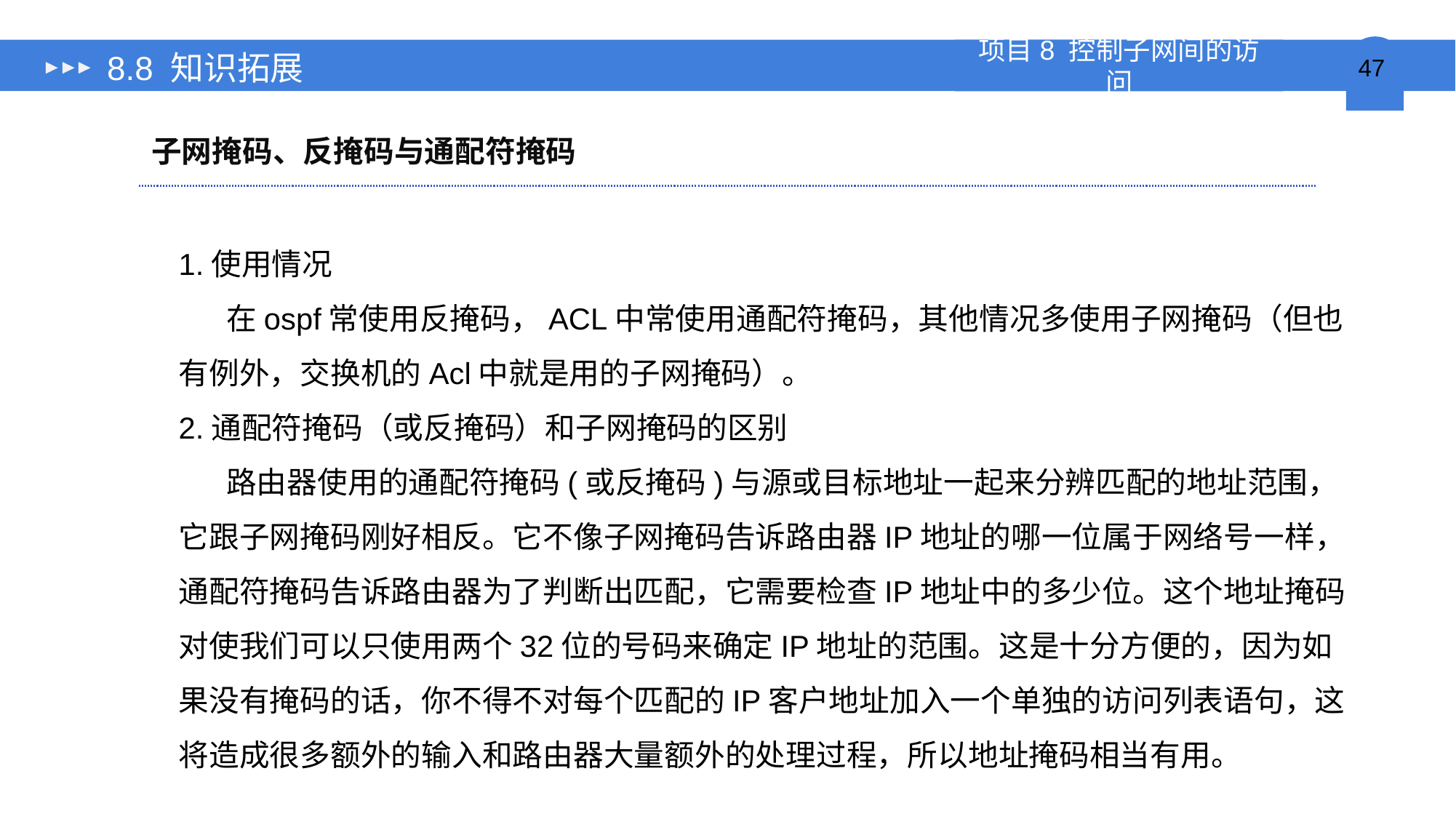

# 8.8 知识拓展
子网掩码、反掩码与通配符掩码

1.使用情况
      在ospf常使用反掩码，ACL中常使用通配符掩码，其他情况多使用子网掩码（但也有例外，交换机的Acl中就是用的子网掩码）。
2.通配符掩码（或反掩码）和子网掩码的区别
      路由器使用的通配符掩码(或反掩码)与源或目标地址一起来分辨匹配的地址范围，它跟子网掩码刚好相反。它不像子网掩码告诉路由器IP地址的哪一位属于网络号一样，通配符掩码告诉路由器为了判断出匹配，它需要检查IP地址中的多少位。这个地址掩码对使我们可以只使用两个32位的号码来确定IP地址的范围。这是十分方便的，因为如果没有掩码的话，你不得不对每个匹配的IP客户地址加入一个单独的访问列表语句，这将造成很多额外的输入和路由器大量额外的处理过程，所以地址掩码相当有用。